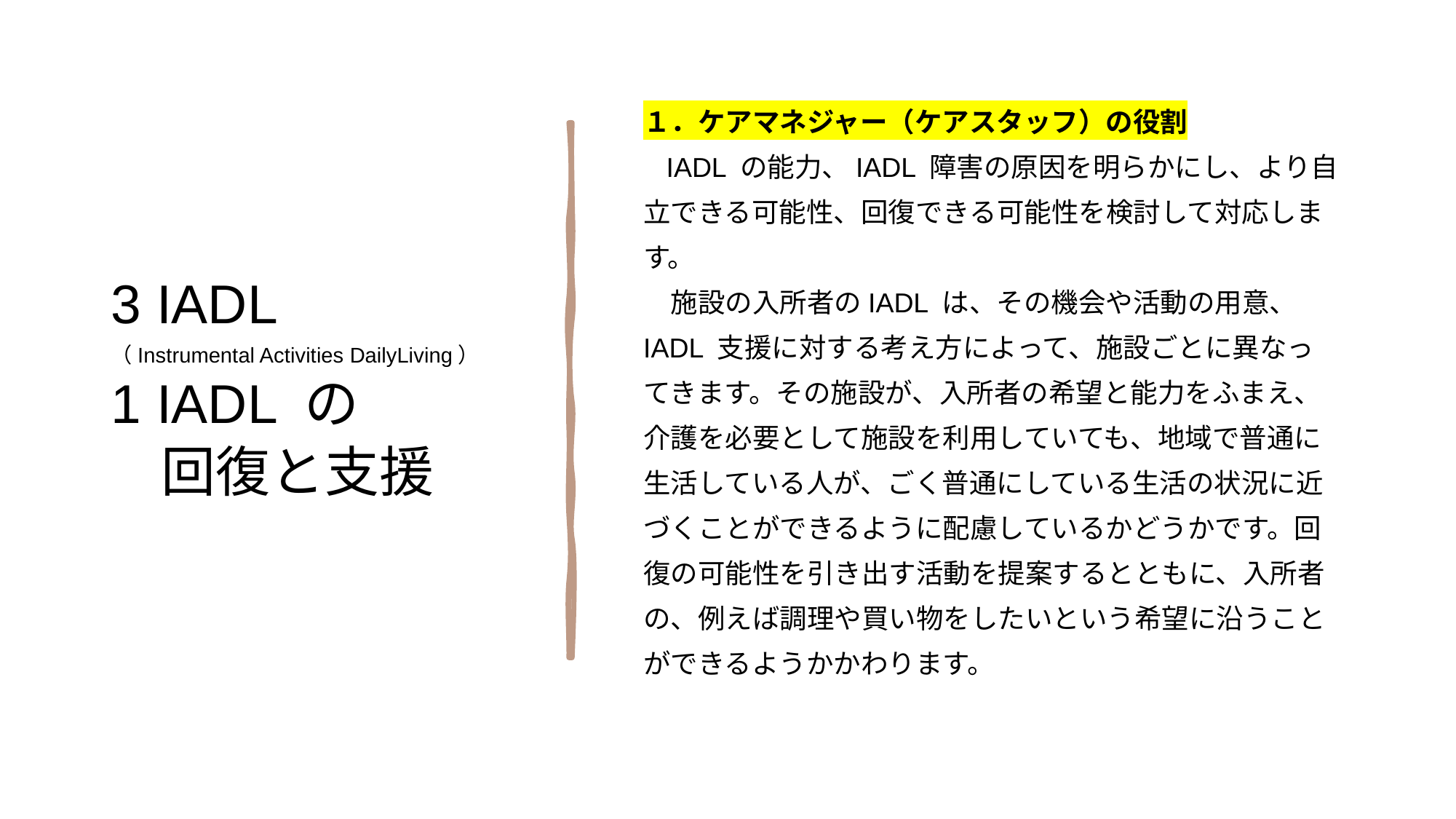

3 IADL
（Instrumental Activities DailyLiving）
1 IADL の
   回復と支援
１．ケアマネジャー（ケアスタッフ）の役割
   IADL の能力、IADL 障害の原因を明らかにし、より自
立できる可能性、回復できる可能性を検討して対応しま
す。
　施設の入所者のIADL は、その機会や活動の用意、
IADL 支援に対する考え方によって、施設ごとに異なっ
てきます。その施設が、入所者の希望と能力をふまえ、
介護を必要として施設を利用していても、地域で普通に
生活している人が、ごく普通にしている生活の状況に近
づくことができるように配慮しているかどうかです。回
復の可能性を引き出す活動を提案するとともに、入所者
の、例えば調理や買い物をしたいという希望に沿うこと
ができるようかかわります。